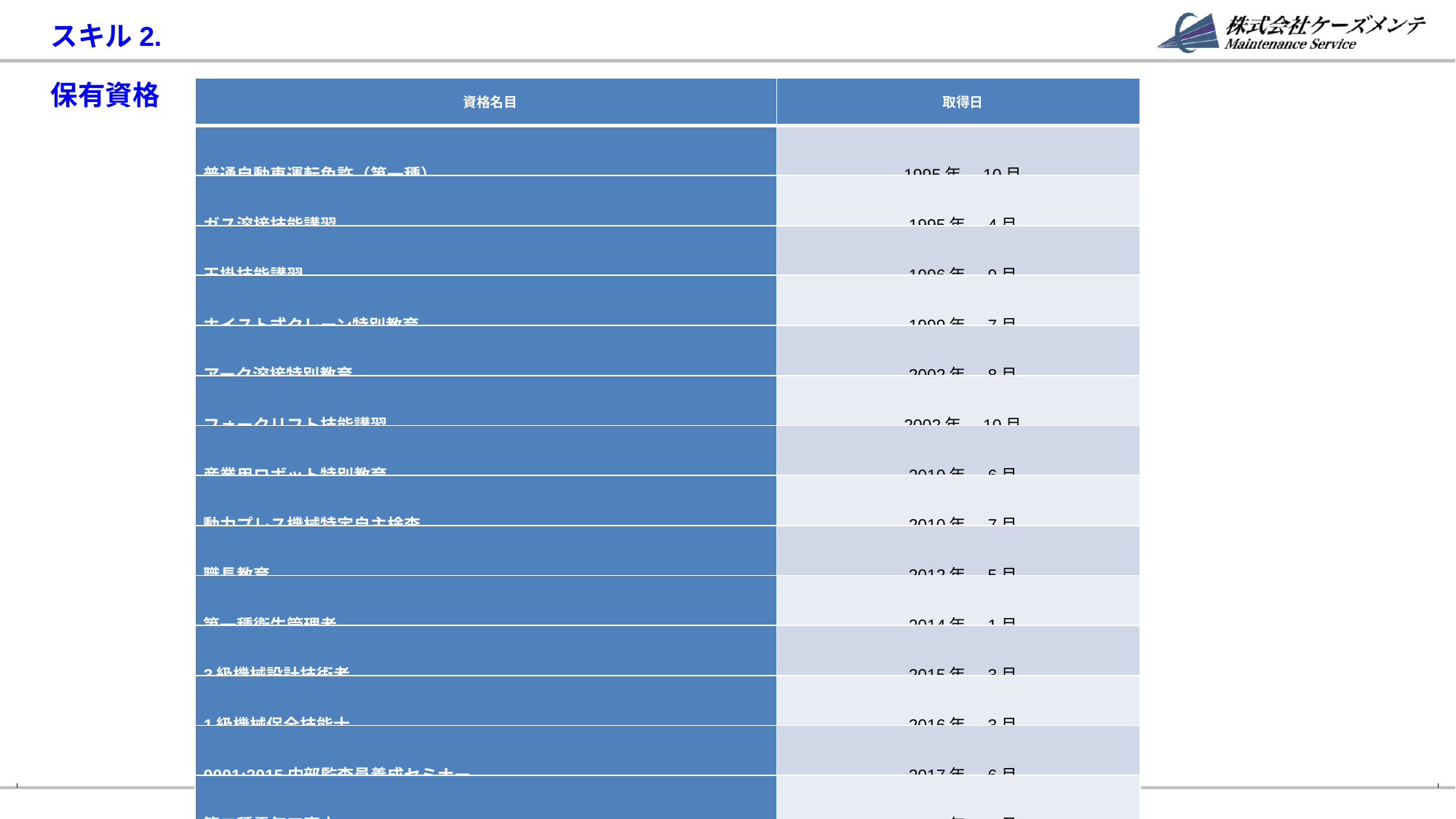

スキル2.
保有資格
| 資格名目 | 取得日 |
| --- | --- |
| 普通自動車運転免許（第一種） | 1995年　10月 |
| ガス溶接技能講習 | 1995年　4月 |
| 玉掛技能講習 | 1996年　9月 |
| ホイスト式クレーン特別教育 | 1999年　7月 |
| アーク溶接特別教育 | 2002年　8月 |
| フォークリフト技能講習 | 2002年　10月 |
| 産業用ロボット特別教育 | 2010年　6月 |
| 動力プレス機械特定自主検査 | 2010年　7月 |
| 職長教育 | 2012年　5月 |
| 第一種衛生管理者 | 2014年　1月 |
| 3級機械設計技術者 | 2015年　3月 |
| 1級機械保全技能士 | 2016年　3月 |
| 9001:2015内部監査員養成セミナー | 2017年　6月 |
| 第二種電気工事士 | 2023年　2月 |
| 低圧電気取扱業務 | 2024年　4月 |

|  |
| --- |